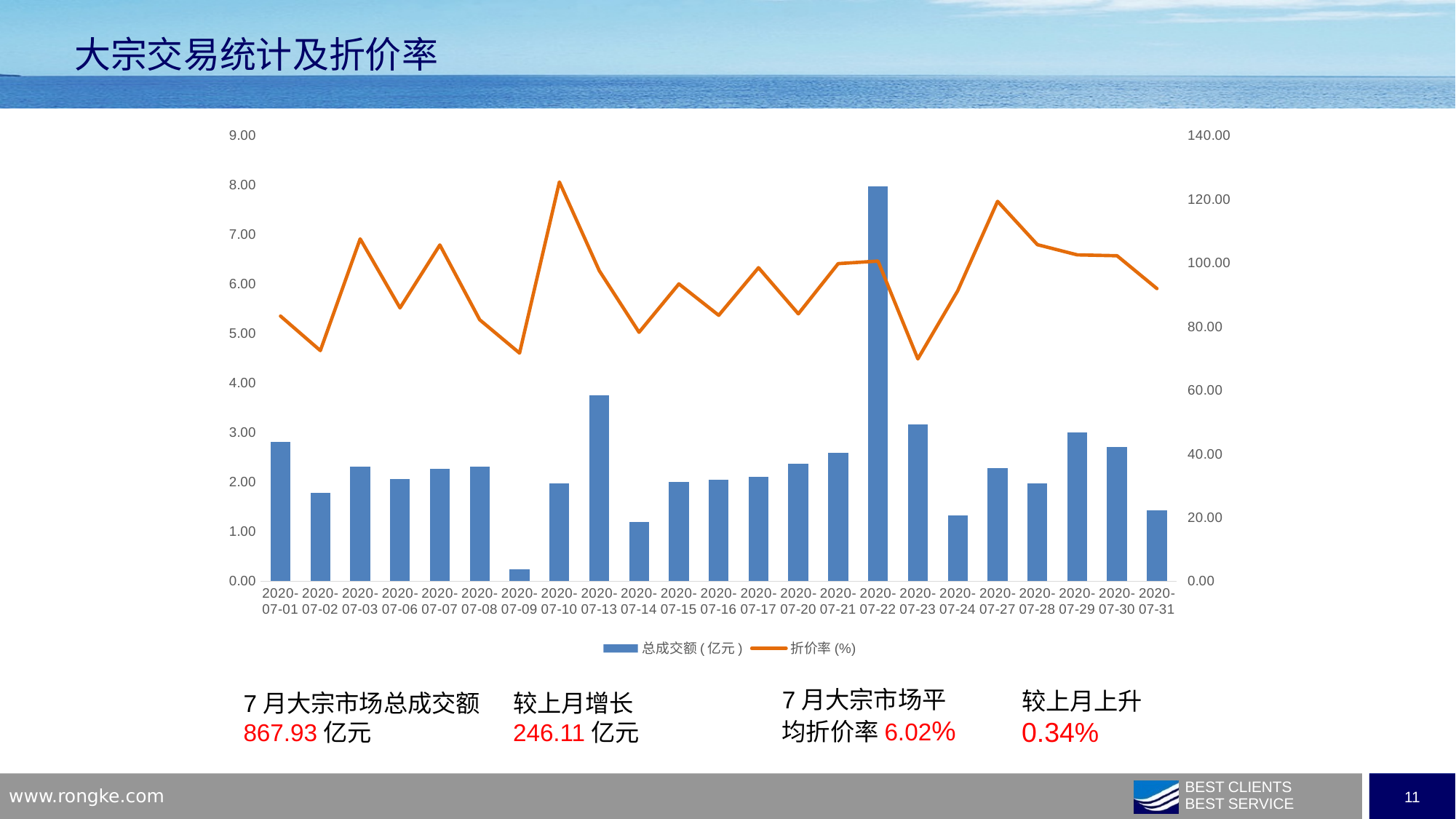

大宗交易统计及折价率

### Chart

| Category | 总成交额(亿元) | 折价率(%) |
|---|---|---|
| 2020-07-01 | 43.826707 | 5.359096532665482 |
| 2020-07-02 | 27.7353 | 4.661113924865041 |
| 2020-07-03 | 36.010690000000004 | 6.918686837156391 |
| 2020-07-06 | 32.239539 | 5.523450236101592 |
| 2020-07-07 | 35.444732 | 6.7958826003704615 |
| 2020-07-08 | 35.912988 | 5.284853524203848 |
| 2020-07-09 | 3.822743 | 4.6108100967486365 |
| 2020-07-10 | 30.801381 | 8.068648152750905 |
| 2020-07-13 | 58.397003000000005 | 6.277417333317359 |
| 2020-07-14 | 18.693667 | 5.03121793413582 |
| 2020-07-15 | 31.2912 | 6.008695972869411 |
| 2020-07-16 | 31.869491999999997 | 5.3742838379786235 |
| 2020-07-17 | 32.786632 | 6.3357575481420385 |
| 2020-07-20 | 36.908449 | 5.403808220237468 |
| 2020-07-21 | 40.41172 | 6.418473236839778 |
| 2020-07-22 | 124.18384499999999 | 6.469768157395182 |
| 2020-07-23 | 49.230595 | 4.4933909462923545 |
| 2020-07-24 | 20.766185999999998 | 5.871657318005161 |
| 2020-07-27 | 35.666961 | 7.67697053702618 |
| 2020-07-28 | 30.637803 | 6.801653568494564 |
| 2020-07-29 | 46.804915 | 6.595384379946806 |
| 2020-07-30 | 42.26842 | 6.577617361472742 |
| 2020-07-31 | 22.223972 | 5.914442537033653 |
7月大宗市场平均折价率6.02%
较上月上升0.34%
7月大宗市场总成交额867.93亿元
较上月增长
246.11亿元